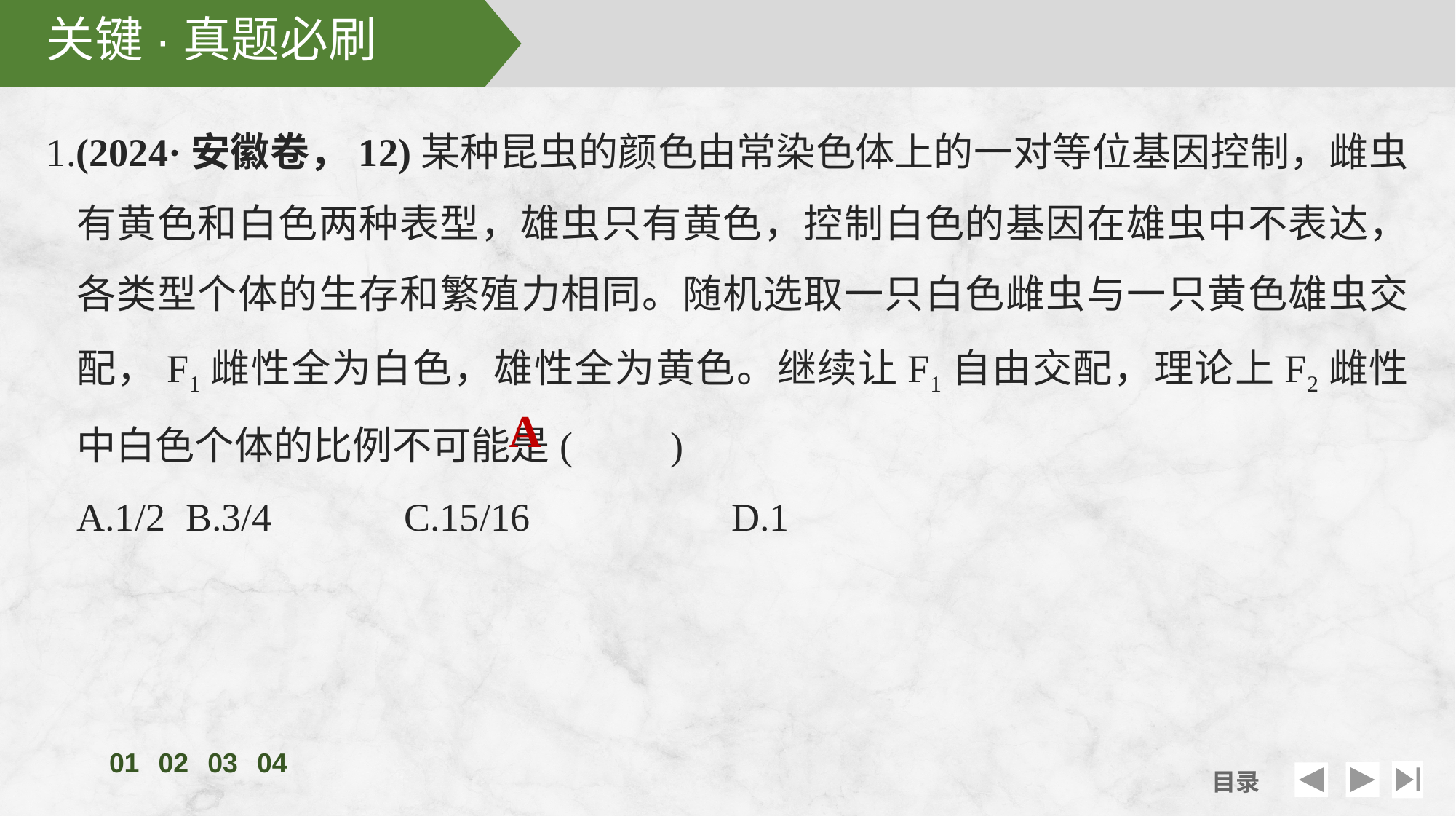

1.(2024·安徽卷，12)某种昆虫的颜色由常染色体上的一对等位基因控制，雌虫有黄色和白色两种表型，雄虫只有黄色，控制白色的基因在雄虫中不表达，各类型个体的生存和繁殖力相同。随机选取一只白色雌虫与一只黄色雄虫交配，F1雌性全为白色，雄性全为黄色。继续让F1自由交配，理论上F2雌性中白色个体的比例不可能是(　　)
	A.1/2  	B.3/4  		C.15/16  		D.1
A